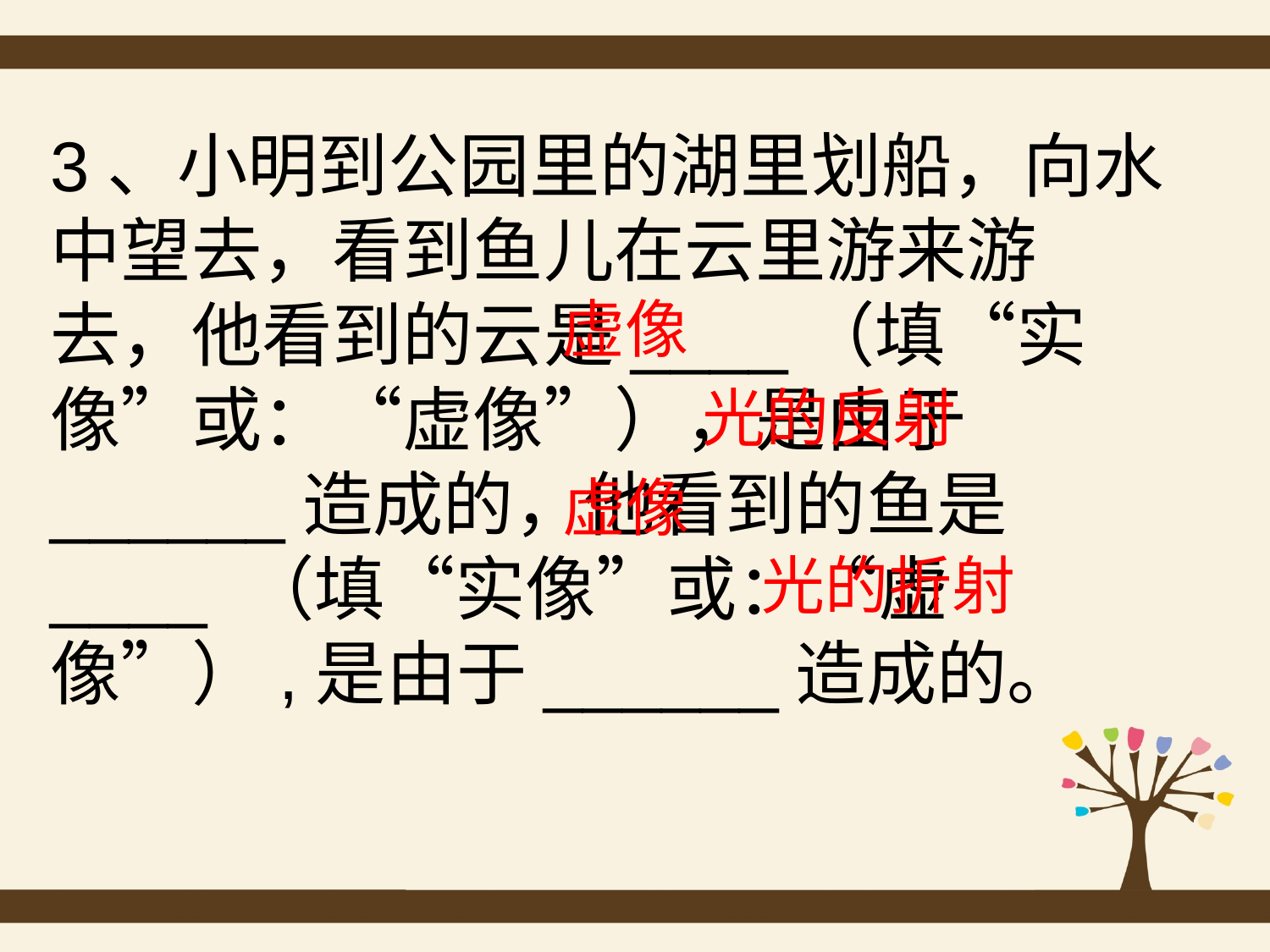

3、小明到公园里的湖里划船，向水中望去，看到鱼儿在云里游来游去，他看到的云是____（填“实像”或：“虚像”），是由于______造成的，他看到的鱼是____ （填“实像”或：“虚像”）,是由于______造成的。
虚像
光的反射
虚像
光的折射